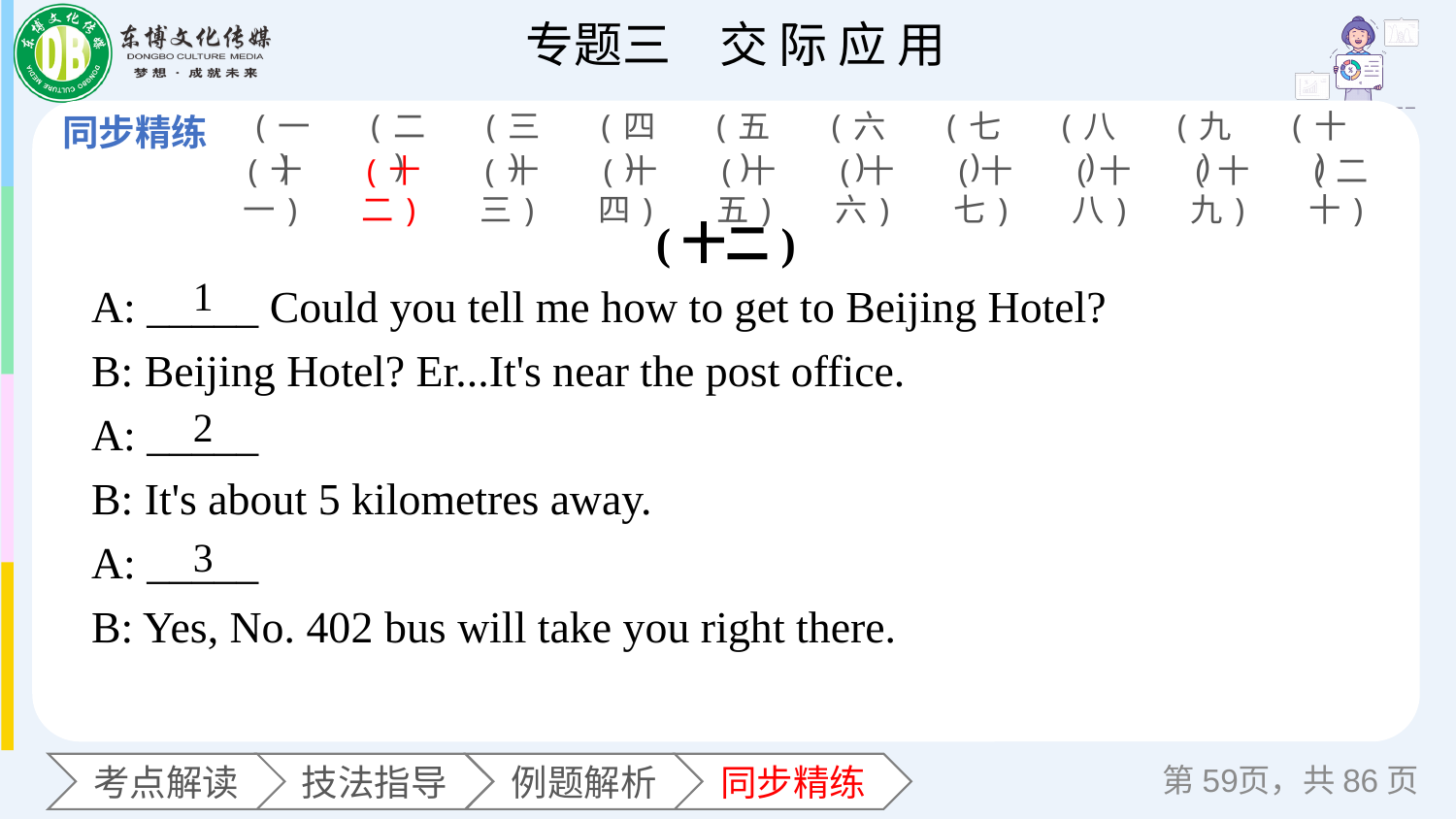

(一)
(二)
(三)
(四)
(五)
(六)
(七)
(八)
(九)
(十)
(十一)
(十二)
(十三)
(十四)
(十五)
(十六)
(十七)
(十八)
(十九)
(二十)
(十二)
A: _____ Could you tell me how to get to Beijing Hotel?
B: Beijing Hotel? Er...It's near the post office.
A: _____
B: It's about 5 kilometres away.
A: _____
B: Yes, No. 402 bus will take you right there.
1
2
3
第59页，共86页